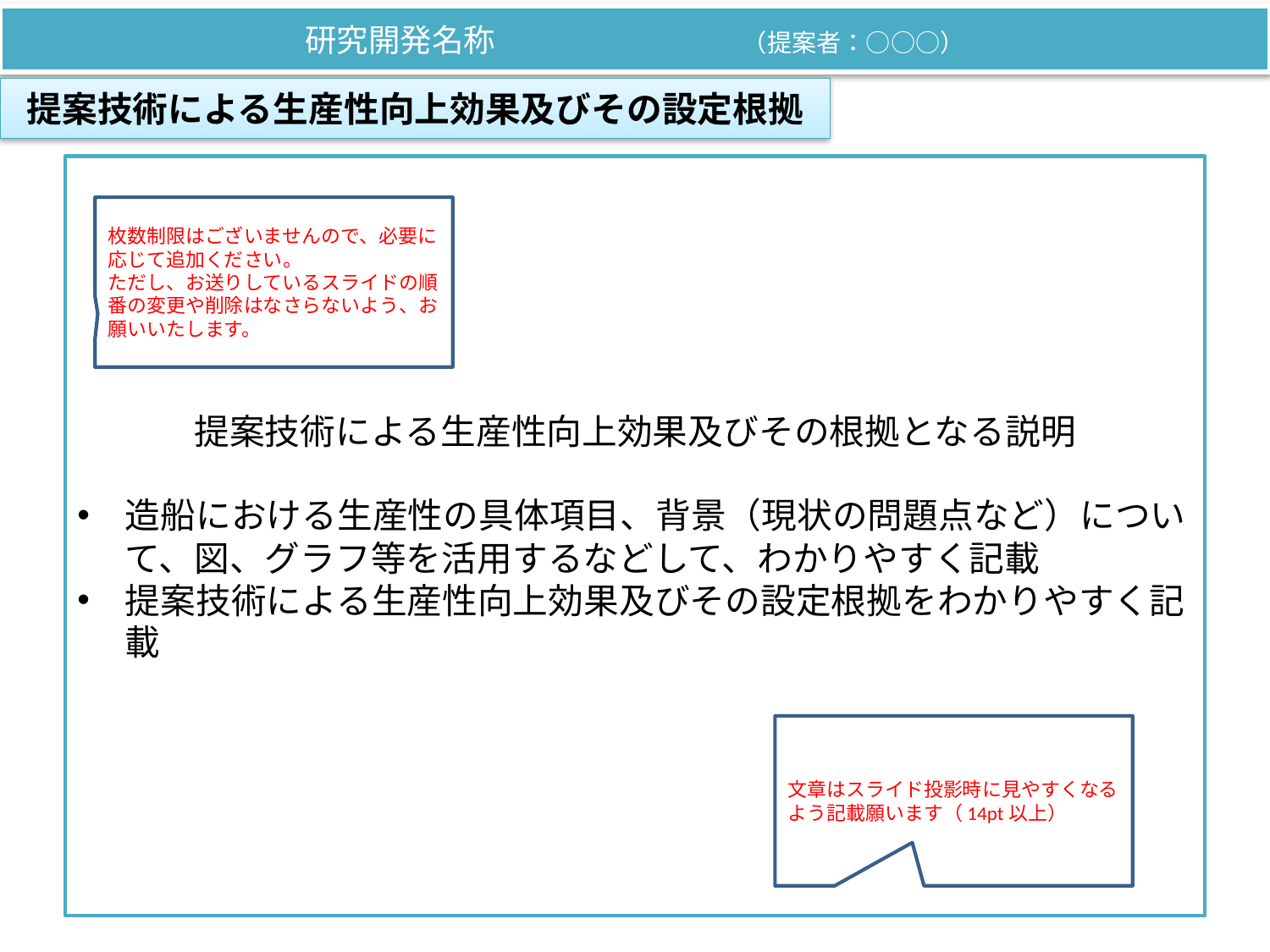

研究開発名称　　　　　　　　（提案者：○○○）
提案技術による生産性向上効果及びその設定根拠
提案技術による生産性向上効果及びその根拠となる説明

造船における生産性の具体項目、背景（現状の問題点など）について、図、グラフ等を活用するなどして、わかりやすく記載
提案技術による生産性向上効果及びその設定根拠をわかりやすく記載
枚数制限はございませんので、必要に応じて追加ください。
ただし、お送りしているスライドの順番の変更や削除はなさらないよう、お願いいたします。
文章はスライド投影時に見やすくなるよう記載願います（14pt以上）